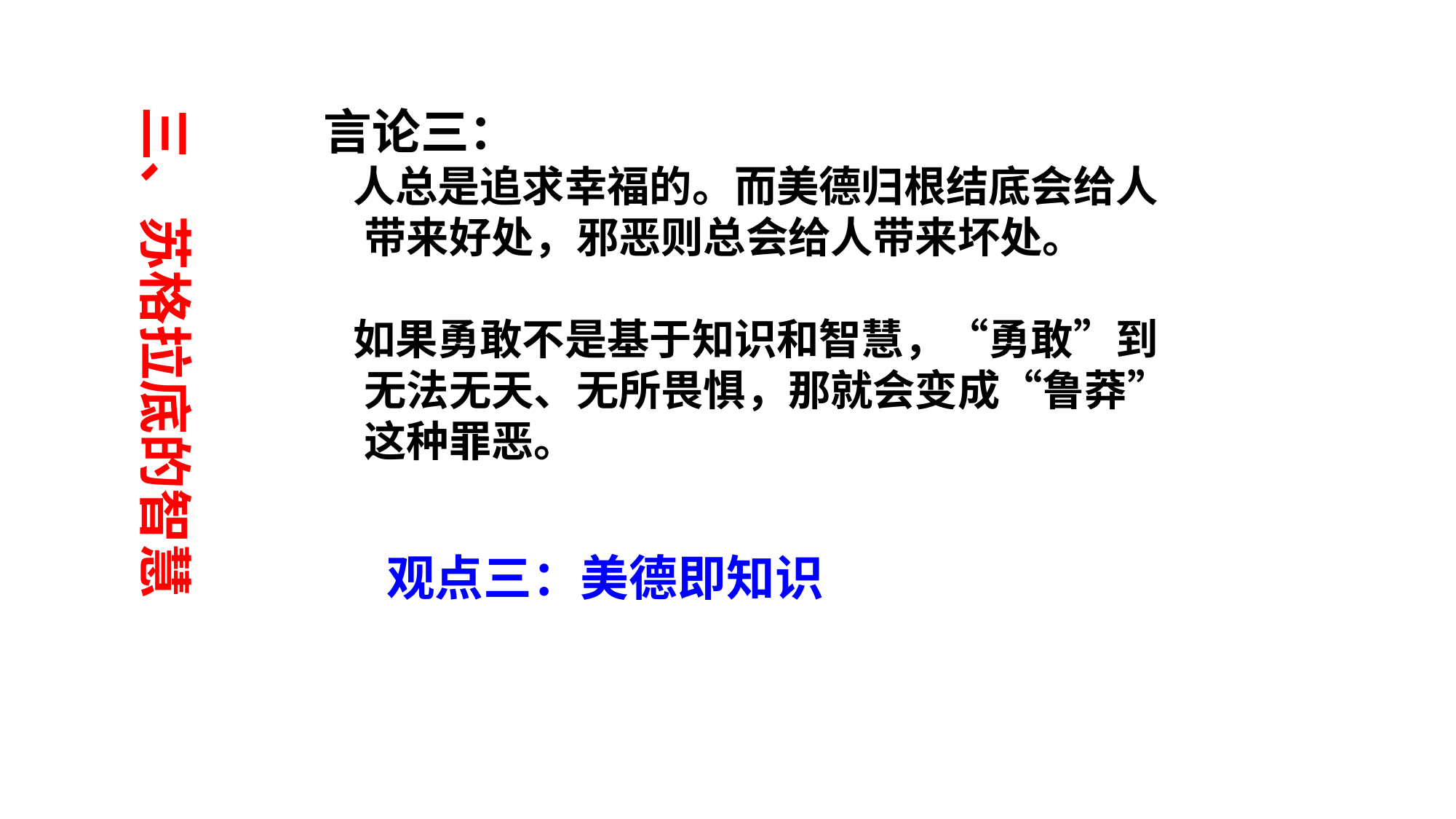

三、苏格拉底的智慧
言论三：
  人总是追求幸福的。而美德归根结底会给人带来好处，邪恶则总会给人带来坏处。

  如果勇敢不是基于知识和智慧，“勇敢”到无法无天、无所畏惧，那就会变成“鲁莽”这种罪恶。
观点三：美德即知识